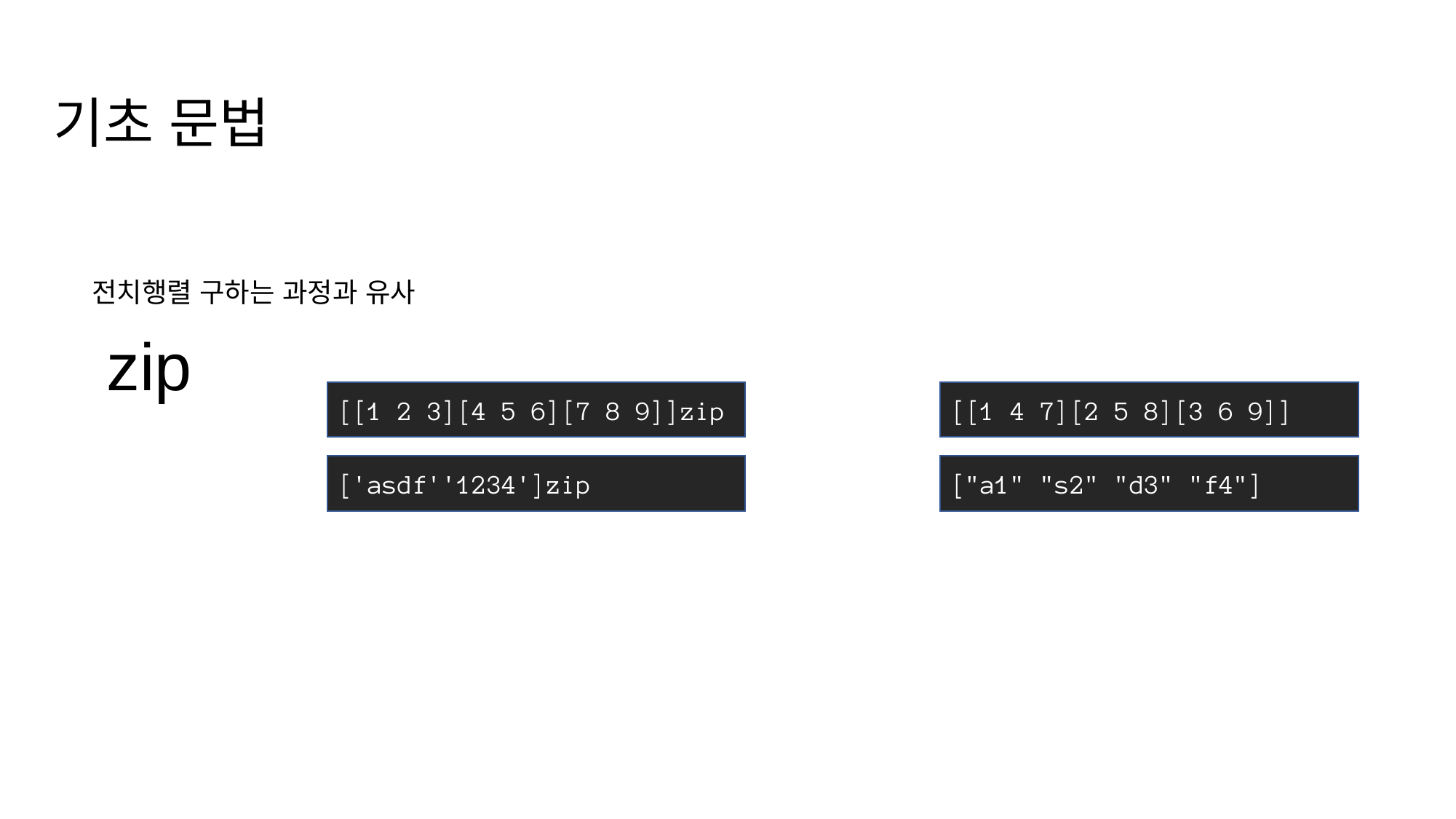

기초 문법

zip
전치행렬 구하는 과정과 유사
[[1 2 3][4 5 6][7 8 9]]zip
[[1 4 7][2 5 8][3 6 9]]
['asdf''1234']zip
["a1" "s2" "d3" "f4"]